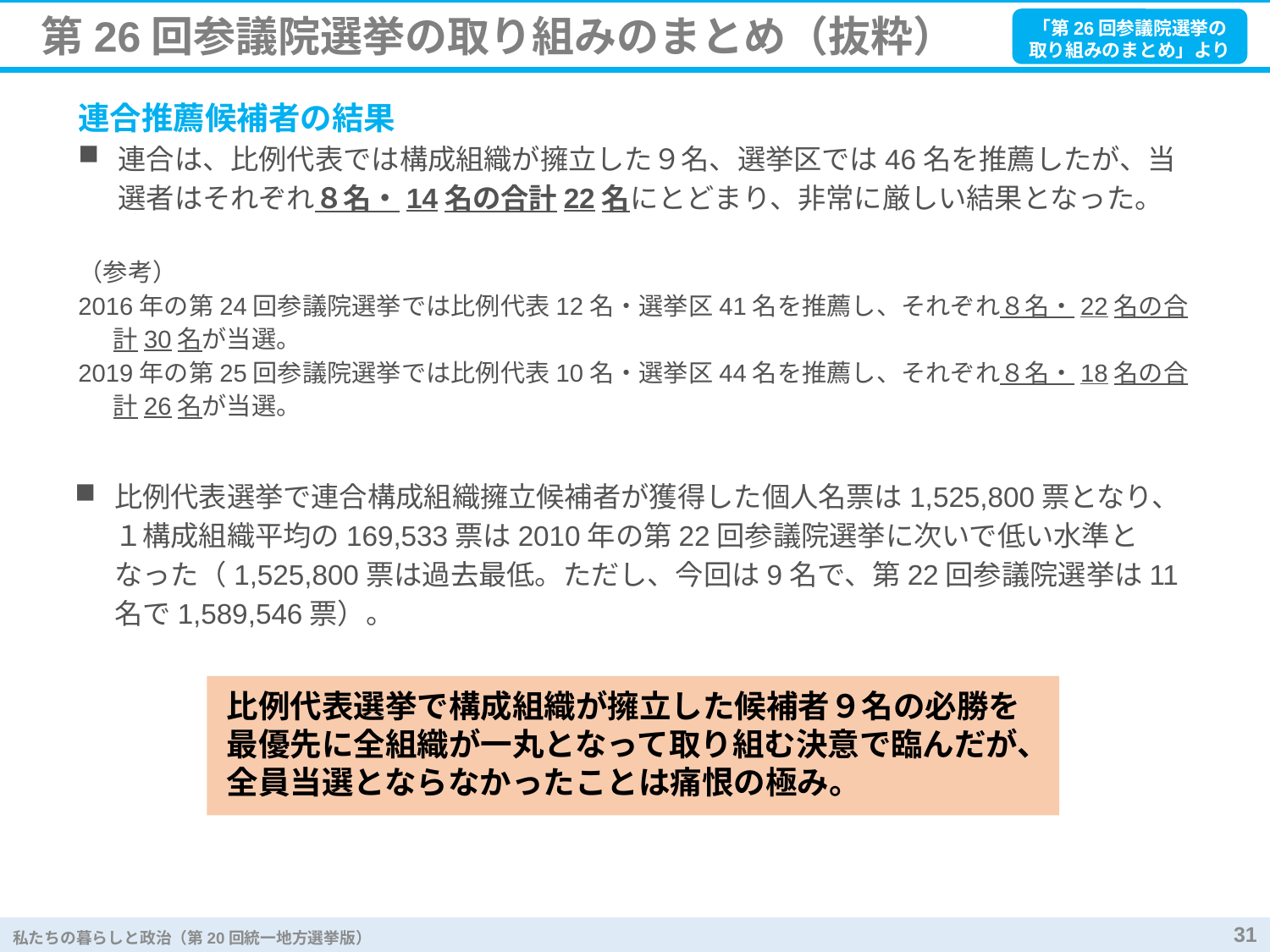

第26回参議院選挙の取り組みのまとめ（抜粋）

「第26回参議院選挙の
取り組みのまとめ」より
連合推薦候補者の結果
連合は、比例代表では構成組織が擁立した９名、選挙区では46名を推薦したが、当選者はそれぞれ８名・14名の合計22名にとどまり、非常に厳しい結果となった。

（参考）
2016年の第24回参議院選挙では比例代表12名・選挙区41名を推薦し、それぞれ８名・22名の合計30名が当選。
2019年の第25回参議院選挙では比例代表10名・選挙区44名を推薦し、それぞれ８名・18名の合計26名が当選。
比例代表選挙で連合構成組織擁立候補者が獲得した個人名票は1,525,800票となり、１構成組織平均の169,533票は2010年の第22回参議院選挙に次いで低い水準となった（1,525,800票は過去最低。ただし、今回は9名で、第22回参議院選挙は11名で1,589,546票）。
比例代表選挙で構成組織が擁立した候補者９名の必勝を最優先に全組織が一丸となって取り組む決意で臨んだが、全員当選とならなかったことは痛恨の極み。
31
私たちの暮らしと政治（第20回統一地方選挙版）